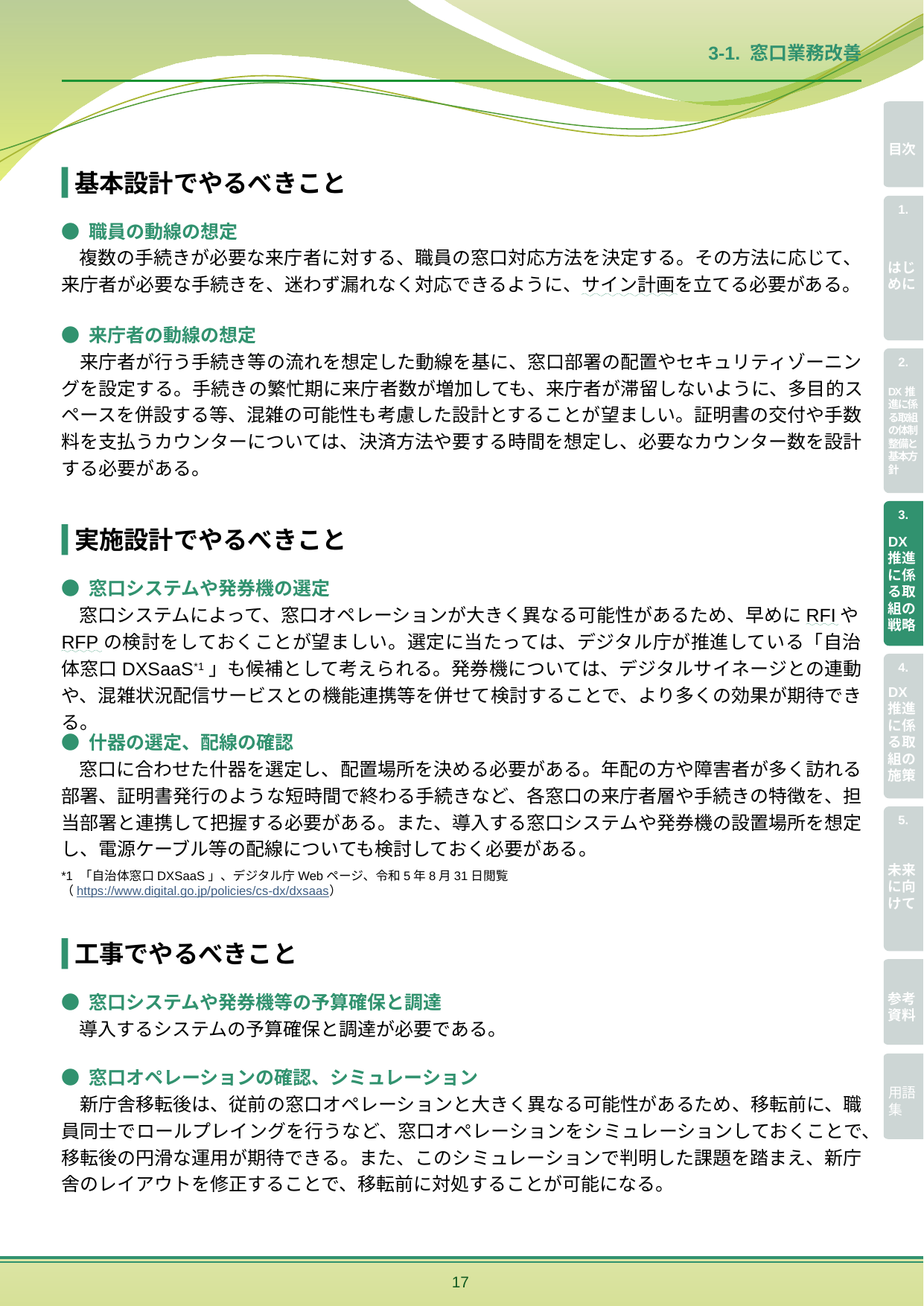

3-1. 窓口業務改善

基本設計でやるべきこと
● 職員の動線の想定
複数の手続きが必要な来庁者に対する、職員の窓口対応方法を決定する。その方法に応じて、来庁者が必要な手続きを、迷わず漏れなく対応できるように、サイン計画を立てる必要がある。
● 来庁者の動線の想定
　来庁者が行う手続き等の流れを想定した動線を基に、窓口部署の配置やセキュリティゾーニングを設定する。手続きの繁忙期に来庁者数が増加しても、来庁者が滞留しないように、多目的スペースを併設する等、混雑の可能性も考慮した設計とすることが望ましい。証明書の交付や手数料を支払うカウンターについては、決済方法や要する時間を想定し、必要なカウンター数を設計する必要がある。

実施設計でやるべきこと
● 窓口システムや発券機の選定
窓口システムによって、窓口オペレーションが大きく異なる可能性があるため、早めにRFIやRFPの検討をしておくことが望ましい。選定に当たっては、デジタル庁が推進している「自治体窓口DXSaaS*1」も候補として考えられる。発券機については、デジタルサイネージとの連動や、混雑状況配信サービスとの機能連携等を併せて検討することで、より多くの効果が期待できる。
● 什器の選定、配線の確認
窓口に合わせた什器を選定し、配置場所を決める必要がある。年配の方や障害者が多く訪れる部署、証明書発行のような短時間で終わる手続きなど、各窓口の来庁者層や手続きの特徴を、担当部署と連携して把握する必要がある。また、導入する窓口システムや発券機の設置場所を想定し、電源ケーブル等の配線についても検討しておく必要がある。
*1 「自治体窓口DXSaaS」、デジタル庁Webページ、令和5年8月31日閲覧
（https://www.digital.go.jp/policies/cs-dx/dxsaas）

工事でやるべきこと
● 窓口システムや発券機等の予算確保と調達
導入するシステムの予算確保と調達が必要である。
● 窓口オペレーションの確認、シミュレーション
　新庁舎移転後は、従前の窓口オペレーションと大きく異なる可能性があるため、移転前に、職員同士でロールプレイングを行うなど、窓口オペレーションをシミュレーションしておくことで、移転後の円滑な運用が期待できる。また、このシミュレーションで判明した課題を踏まえ、新庁舎のレイアウトを修正することで、移転前に対処することが可能になる。
17